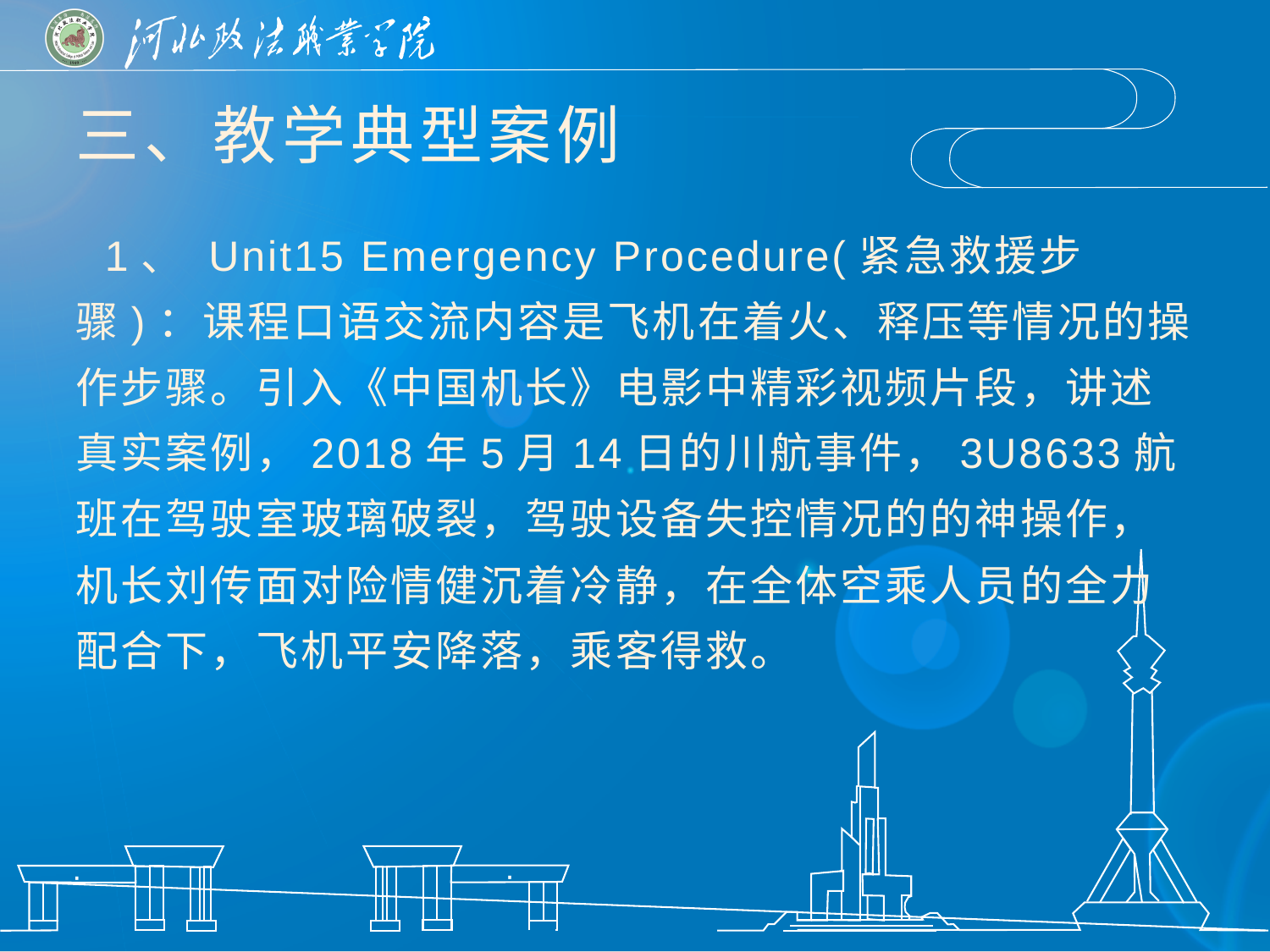

# 三、教学典型案例
  1、 Unit15 Emergency Procedure(紧急救援步骤)：课程口语交流内容是飞机在着火、释压等情况的操作步骤。引入《中国机长》电影中精彩视频片段，讲述真实案例，2018年5月14日的川航事件，3U8633航班在驾驶室玻璃破裂，驾驶设备失控情况的的神操作，机长刘传面对险情健沉着冷静，在全体空乘人员的全力配合下，飞机平安降落，乘客得救。
8